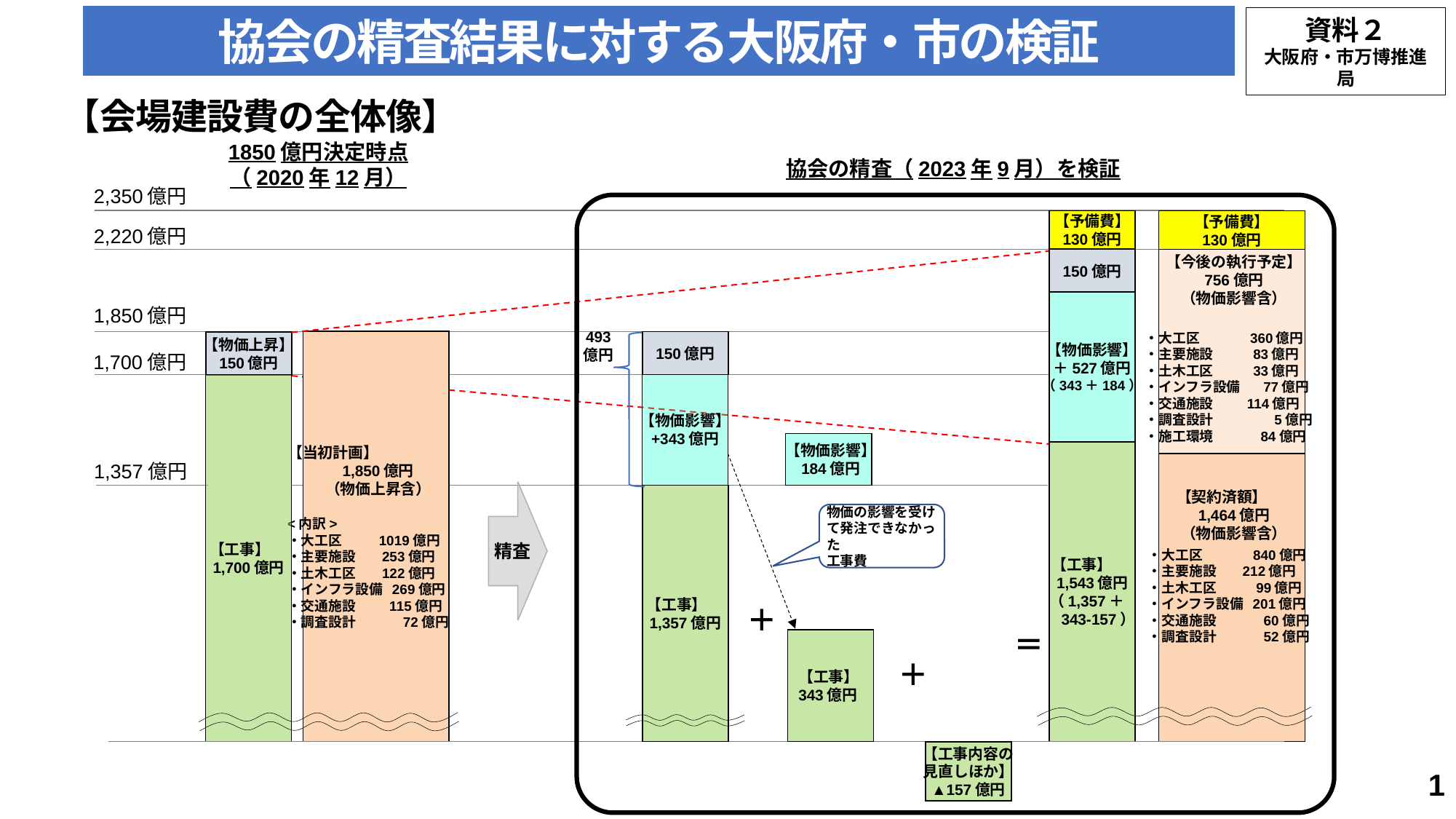

協会の精査結果に対する大阪府・市の検証
資料２
大阪府・市万博推進局
【会場建設費の全体像】
1850億円決定時点
（2020年12月）
協会の精査（2023年9月）を検証
2,350億円

【予備費】
130億円
【予備費】
130億円
2,220億円
【今後の執行予定】
756億円
（物価影響含）

・大工区　　  　360億円
・主要施設　  　 83億円
・土木工区   　　33億円
・インフラ設備  　77億円
・交通施設　　 114億円
・調査設計　 　　　5億円
・施工環境　　　 84億円

150億円
【物価影響】
＋527億円
（343＋184）
1,850億円
493
億円
【当初計画】
1,850億円
（物価上昇含）

<内訳>
・大工区　　  1019億円
・主要施設　   253億円
・土木工区   　122億円
・インフラ設備  269億円
・交通施設　　 115億円
・調査設計　 　　72億円
150億円
【物価上昇】
150億円

1,700億円
【物価影響】
+343億円
【工事】
1,700億円
【契約済額】
1,464億円
（物価影響含）
・大工区　　  　840億円
・主要施設　   212億円
・土木工区   　　99億円
・インフラ設備  201億円
・交通施設　　 　60億円
・調査設計　 　　52億円

【物価影響】
184億円
【工事】
1,543億円
（1,357＋
343‐157）
1,357億円
精査
【工事】
1,357億円
物価の影響を受けて発注できなかった
工事費
＋
＝
【工事】
343億円
＋

【工事内容の
見直しほか】
▲157億円
1